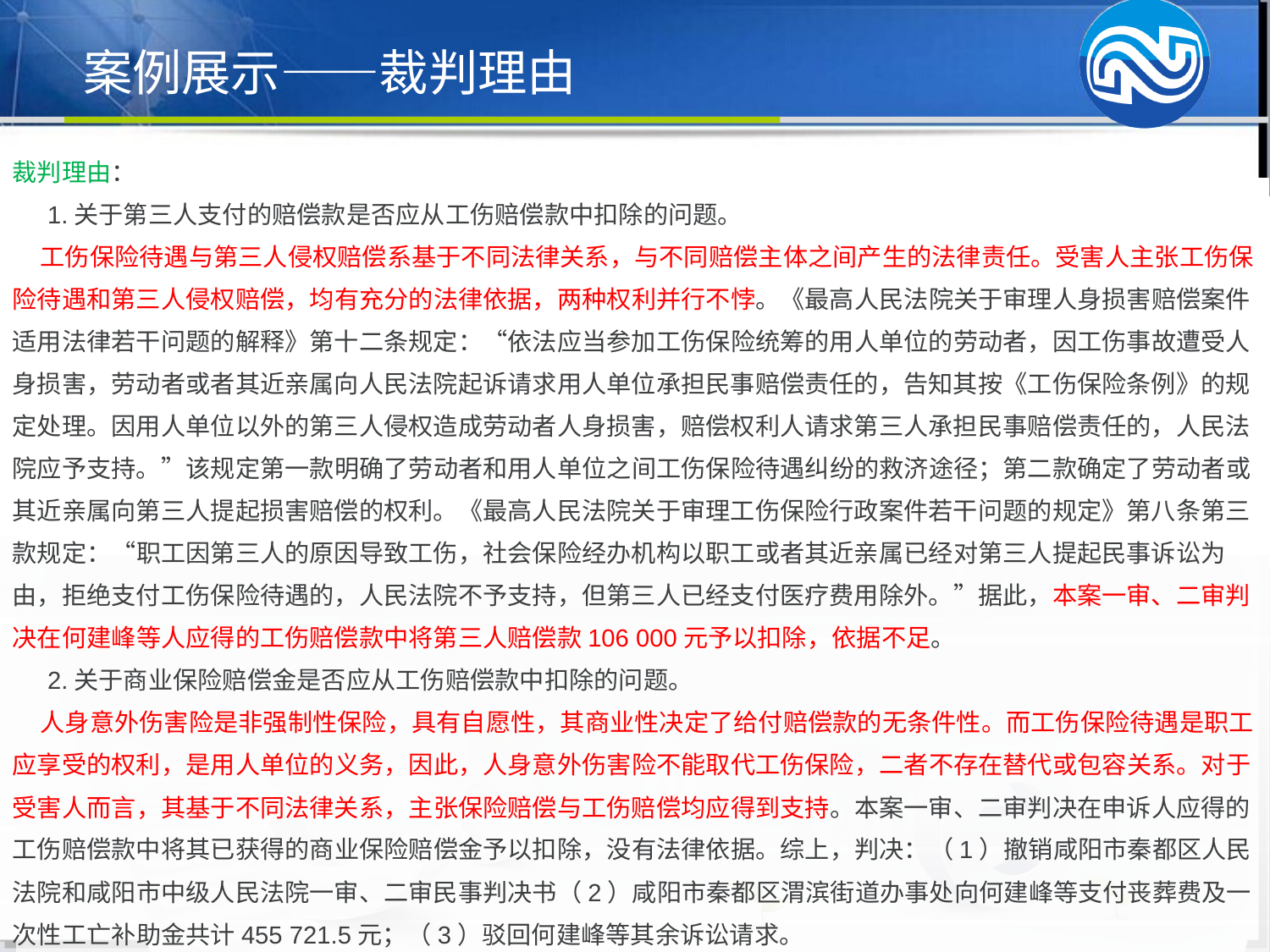

案例展示——裁判理由
裁判理由：
     1.关于第三人支付的赔偿款是否应从工伤赔偿款中扣除的问题。
    工伤保险待遇与第三人侵权赔偿系基于不同法律关系，与不同赔偿主体之间产生的法律责任。受害人主张工伤保险待遇和第三人侵权赔偿，均有充分的法律依据，两种权利并行不悖。《最高人民法院关于审理人身损害赔偿案件适用法律若干问题的解释》第十二条规定：“依法应当参加工伤保险统筹的用人单位的劳动者，因工伤事故遭受人身损害，劳动者或者其近亲属向人民法院起诉请求用人单位承担民事赔偿责任的，告知其按《工伤保险条例》的规定处理。因用人单位以外的第三人侵权造成劳动者人身损害，赔偿权利人请求第三人承担民事赔偿责任的，人民法院应予支持。”该规定第一款明确了劳动者和用人单位之间工伤保险待遇纠纷的救济途径；第二款确定了劳动者或其近亲属向第三人提起损害赔偿的权利。《最高人民法院关于审理工伤保险行政案件若干问题的规定》第八条第三款规定：“职工因第三人的原因导致工伤，社会保险经办机构以职工或者其近亲属已经对第三人提起民事诉讼为由，拒绝支付工伤保险待遇的，人民法院不予支持，但第三人已经支付医疗费用除外。”据此，本案一审、二审判决在何建峰等人应得的工伤赔偿款中将第三人赔偿款106 000元予以扣除，依据不足。
     2.关于商业保险赔偿金是否应从工伤赔偿款中扣除的问题。
    人身意外伤害险是非强制性保险，具有自愿性，其商业性决定了给付赔偿款的无条件性。而工伤保险待遇是职工应享受的权利，是用人单位的义务，因此，人身意外伤害险不能取代工伤保险，二者不存在替代或包容关系。对于受害人而言，其基于不同法律关系，主张保险赔偿与工伤赔偿均应得到支持。本案一审、二审判决在申诉人应得的工伤赔偿款中将其已获得的商业保险赔偿金予以扣除，没有法律依据。综上，判决：（1）撤销咸阳市秦都区人民法院和咸阳市中级人民法院一审、二审民事判决书（2）咸阳市秦都区渭滨街道办事处向何建峰等支付丧葬费及一次性工亡补助金共计455 721.5元；（3）驳回何建峰等其余诉讼请求。